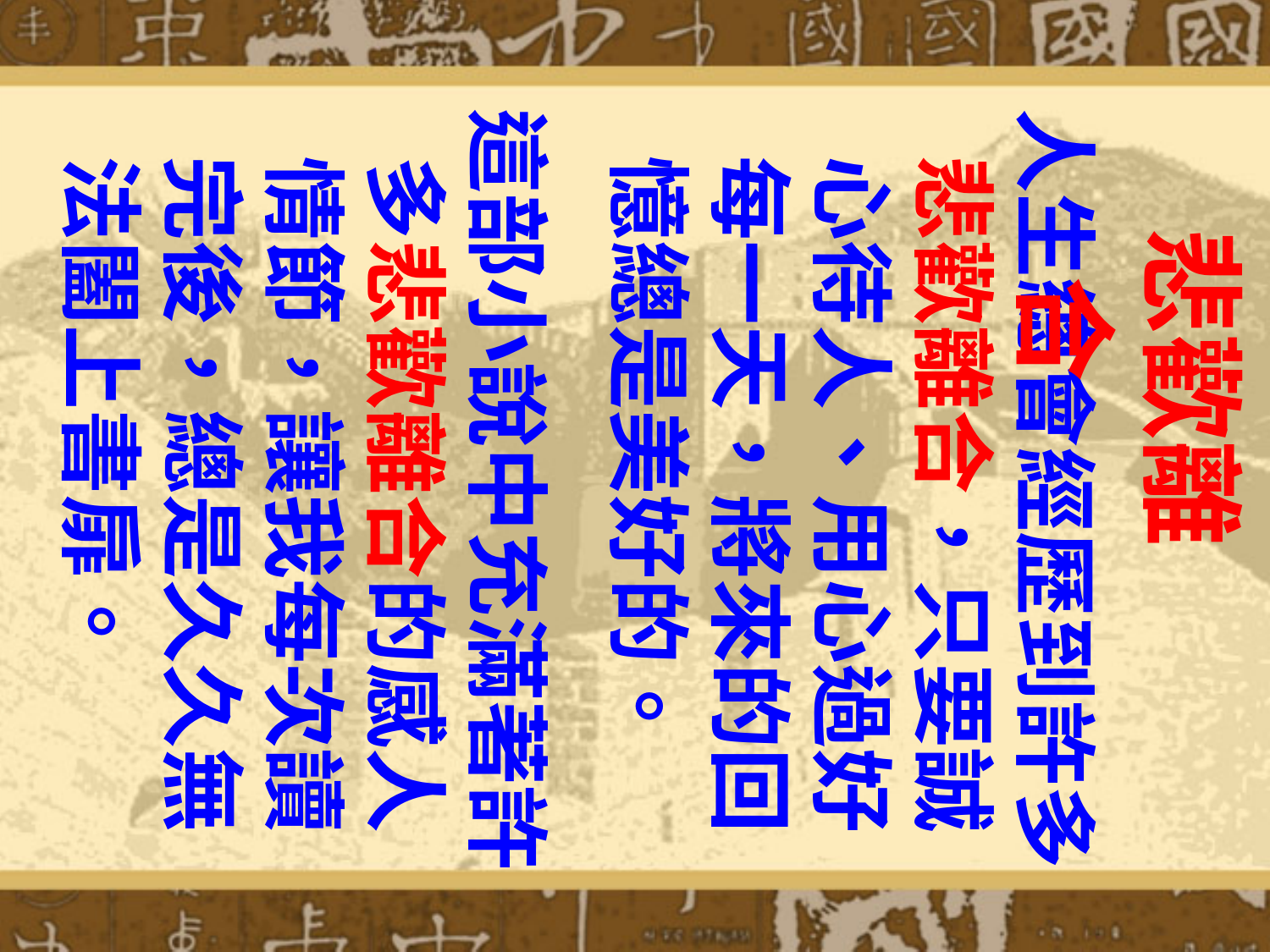

這部小說中充滿著許多悲歡離合的感人情節，讓我每次讀完後，總是久久無法闔上書扉。
人生總會經歷到許多悲歡離合，只要誠心待人、用心過好每一天，將來的回憶總是美好的。
悲歡離合